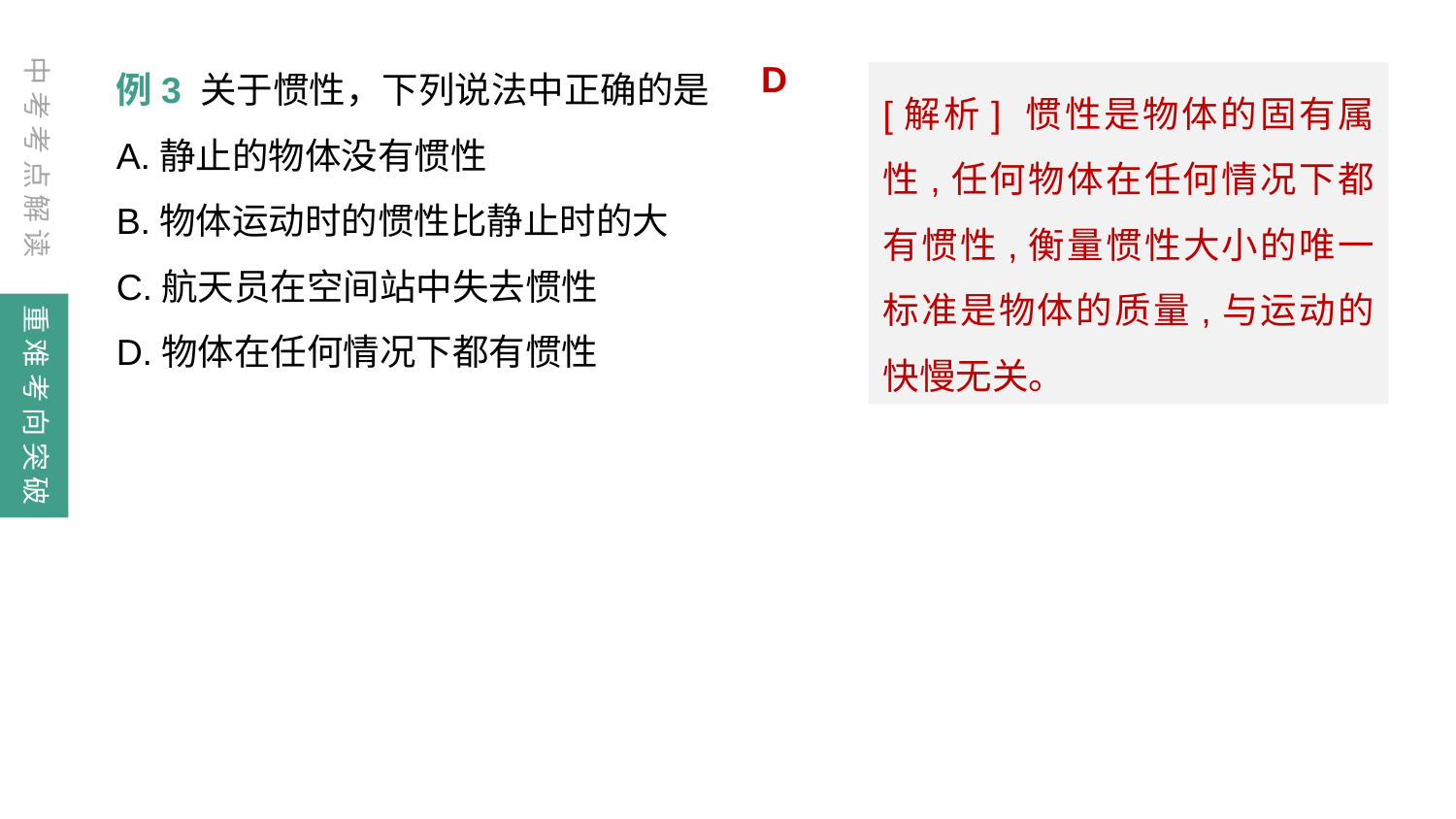

例3 关于惯性，下列说法中正确的是	（　　）
A.静止的物体没有惯性
B.物体运动时的惯性比静止时的大
C.航天员在空间站中失去惯性
D.物体在任何情况下都有惯性
中考考点解读
D
[解析] 惯性是物体的固有属性,任何物体在任何情况下都有惯性,衡量惯性大小的唯一标准是物体的质量,与运动的快慢无关。
重难考向突破